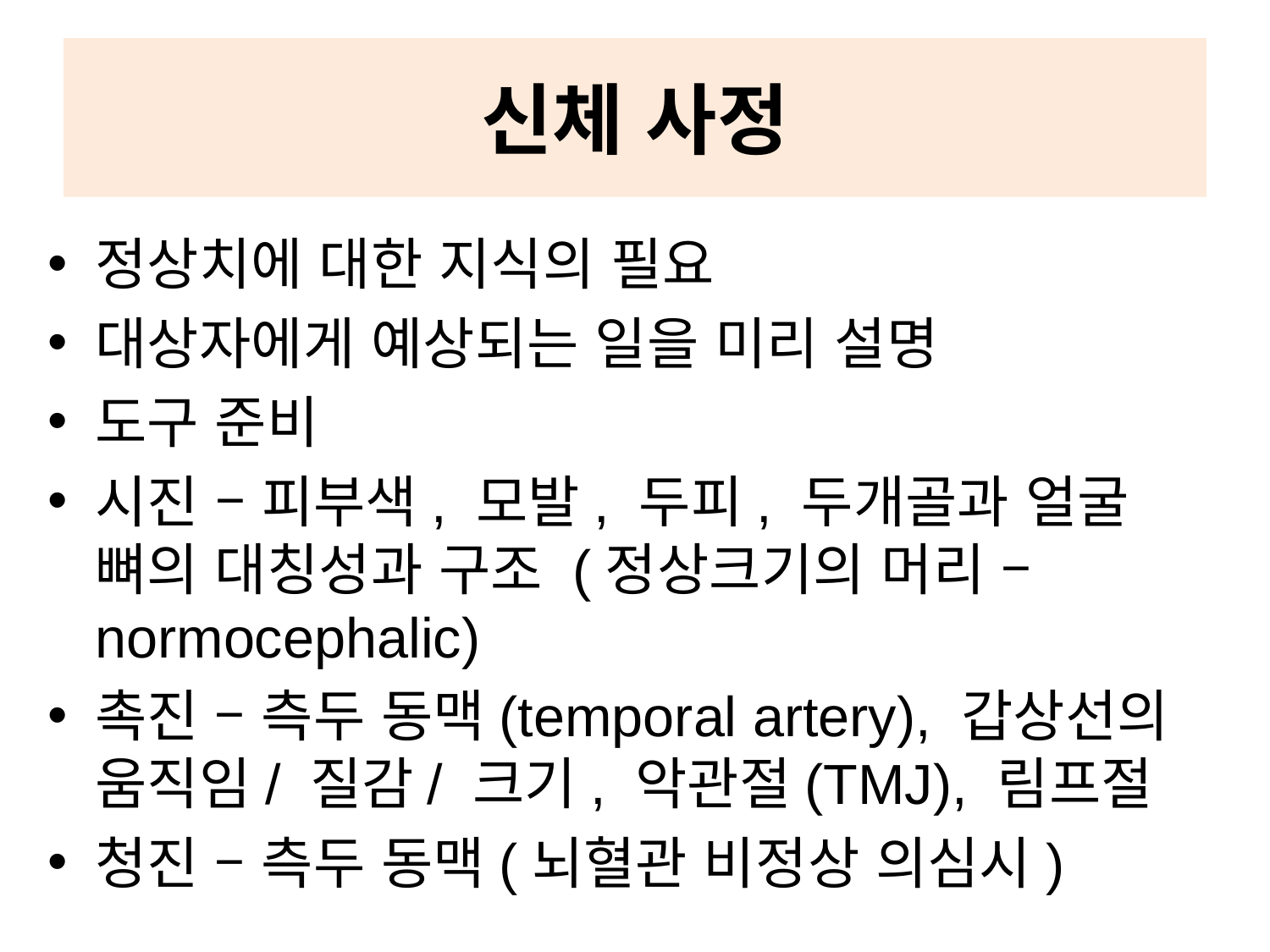

# 신체 사정
정상치에 대한 지식의 필요
대상자에게 예상되는 일을 미리 설명
도구 준비
시진 – 피부색, 모발, 두피, 두개골과 얼굴 뼈의 대칭성과 구조 (정상크기의 머리 – normocephalic)
촉진 – 측두 동맥(temporal artery), 갑상선의 움직임/ 질감/ 크기, 악관절(TMJ), 림프절
청진 – 측두 동맥(뇌혈관 비정상 의심시)